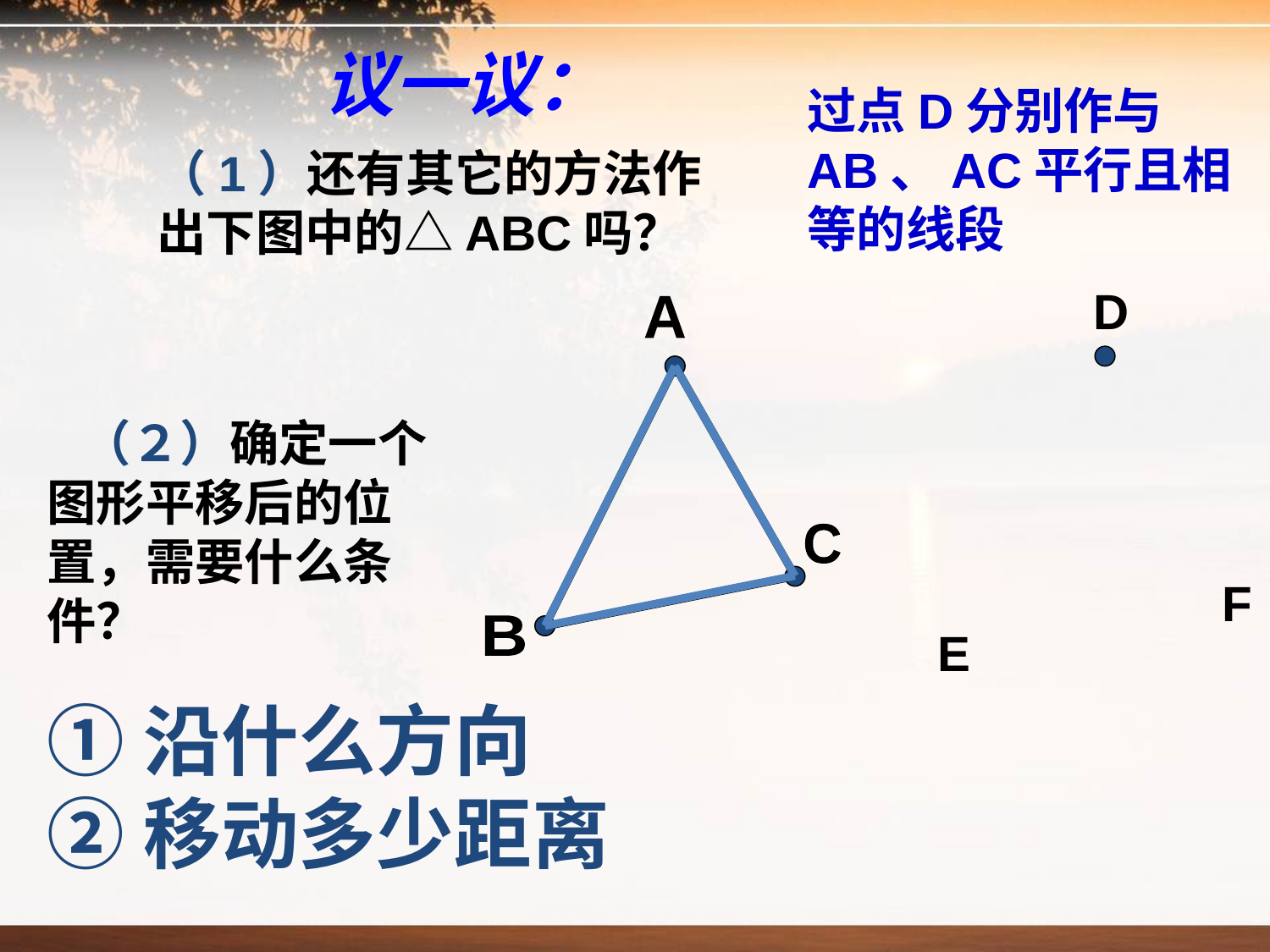

# 议一议：
过点D分别作与AB、AC平行且相等的线段
（1）还有其它的方法作出下图中的△ABC吗？
D
A

  （２）确定一个图形平移后的位置，需要什么条件？
C
F

B

E
①沿什么方向
②移动多少距离